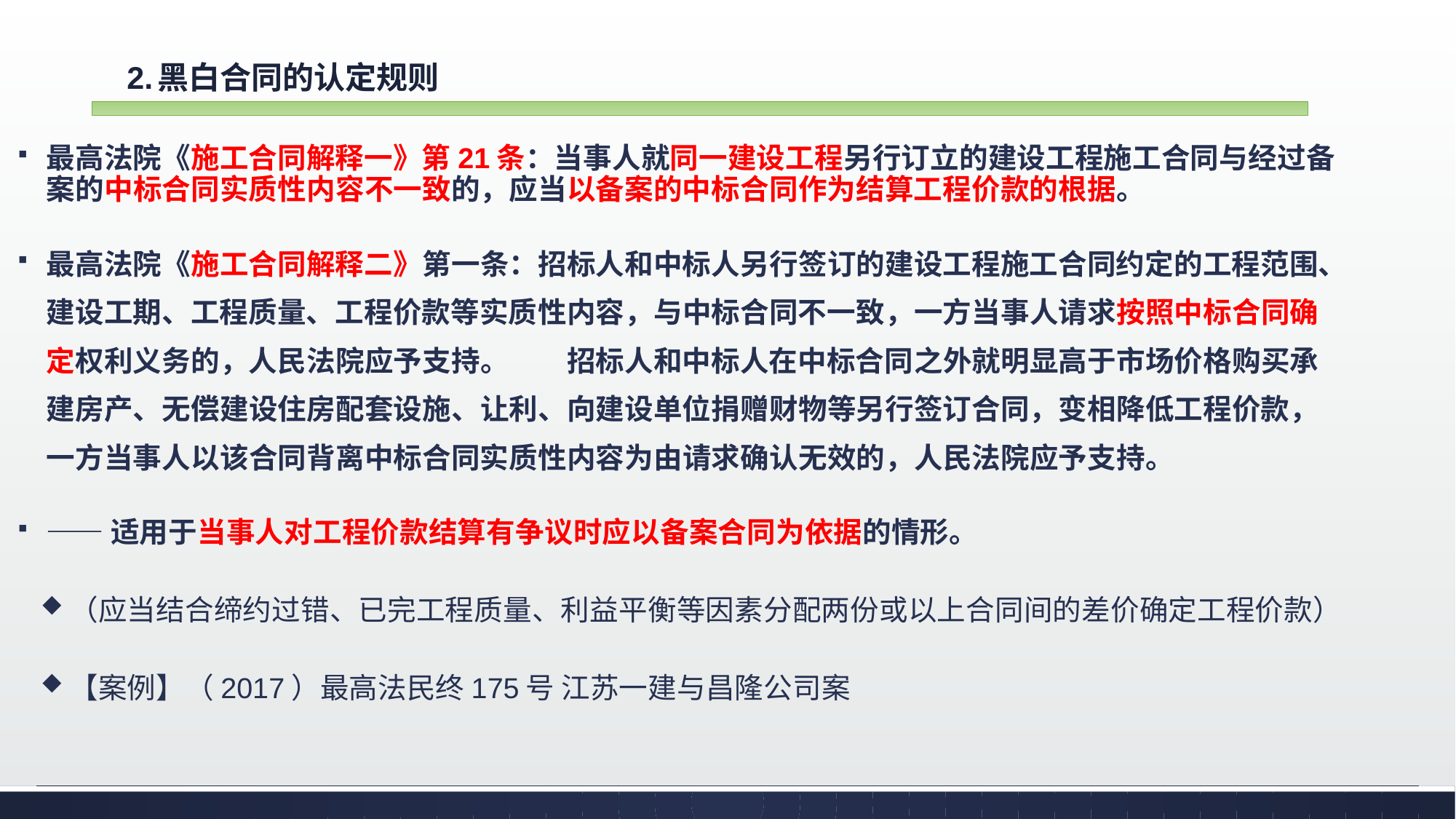

# 2.黑白合同的认定规则

最高法院《施工合同解释一》第21条：当事人就同一建设工程另行订立的建设工程施工合同与经过备案的中标合同实质性内容不一致的，应当以备案的中标合同作为结算工程价款的根据。
最高法院《施工合同解释二》第一条：招标人和中标人另行签订的建设工程施工合同约定的工程范围、建设工期、工程质量、工程价款等实质性内容，与中标合同不一致，一方当事人请求按照中标合同确定权利义务的，人民法院应予支持。　　招标人和中标人在中标合同之外就明显高于市场价格购买承建房产、无偿建设住房配套设施、让利、向建设单位捐赠财物等另行签订合同，变相降低工程价款，一方当事人以该合同背离中标合同实质性内容为由请求确认无效的，人民法院应予支持。
——适用于当事人对工程价款结算有争议时应以备案合同为依据的情形。
（应当结合缔约过错、已完工程质量、利益平衡等因素分配两份或以上合同间的差价确定工程价款）
【案例】（2017）最高法民终175号 江苏一建与昌隆公司案